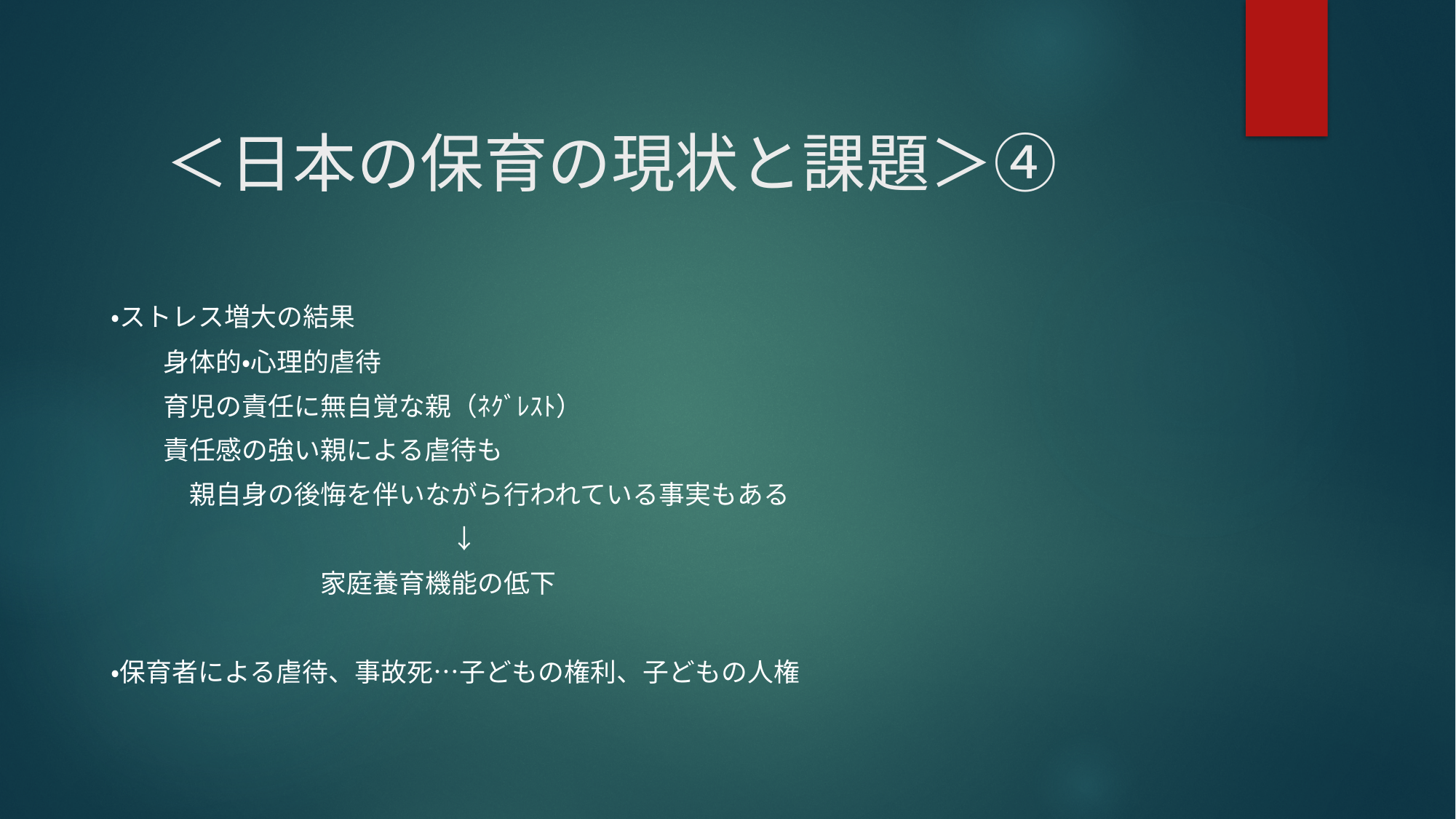

# ＜日本の保育の現状と課題＞④

・ストレス増大の結果
　　身体的・心理的虐待
　　育児の責任に無自覚な親（ﾈｸﾞﾚｽﾄ）
　　責任感の強い親による虐待も
　　　親自身の後悔を伴いながら行われている事実もある
　　　　　　　　　　　　　↓
　　　　　　　　家庭養育機能の低下

・保育者による虐待、事故死…子どもの権利、子どもの人権